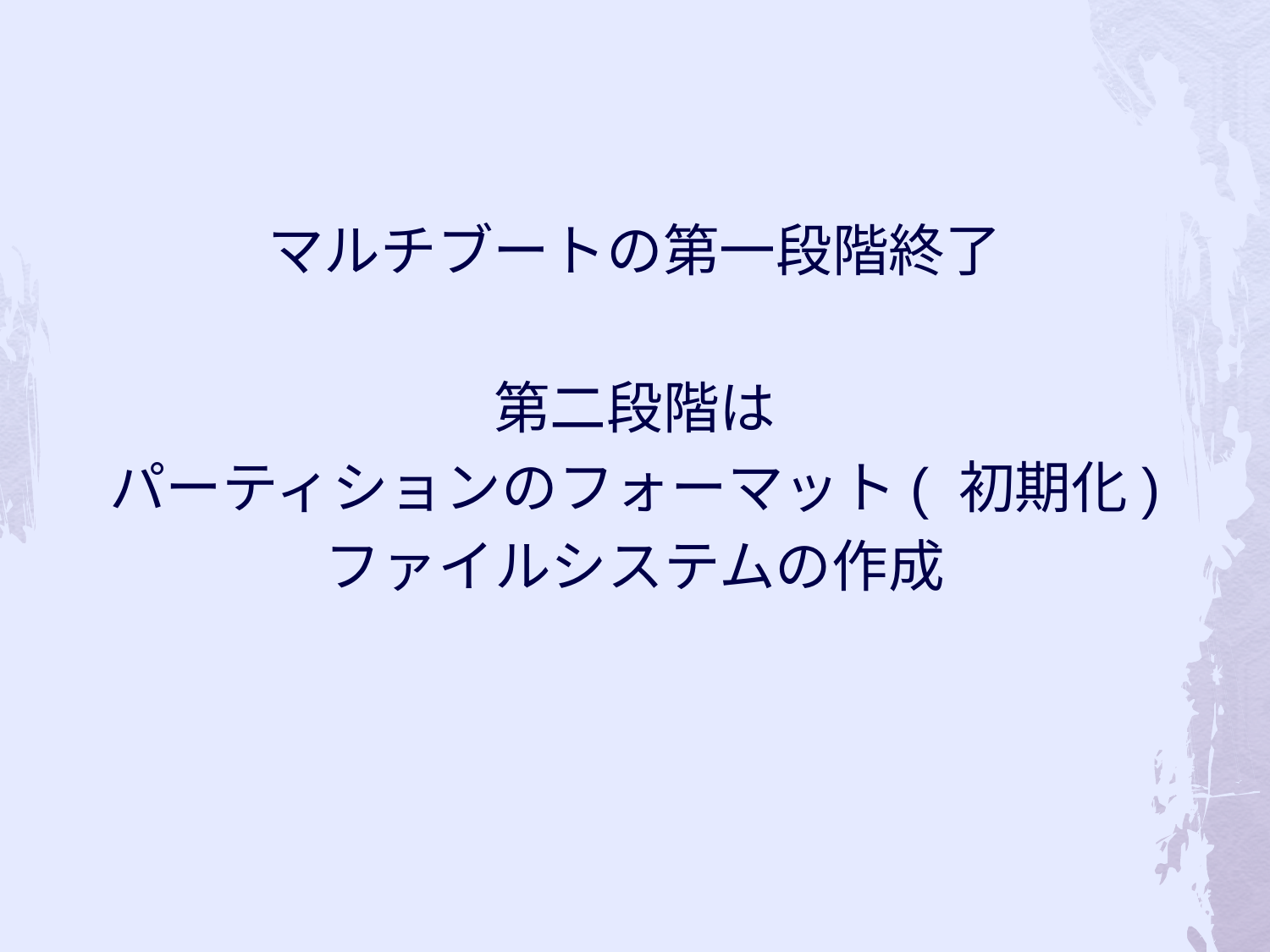

#
マルチブートの第一段階終了

第二段階は
パーティションのフォーマット( 初期化)
ファイルシステムの作成